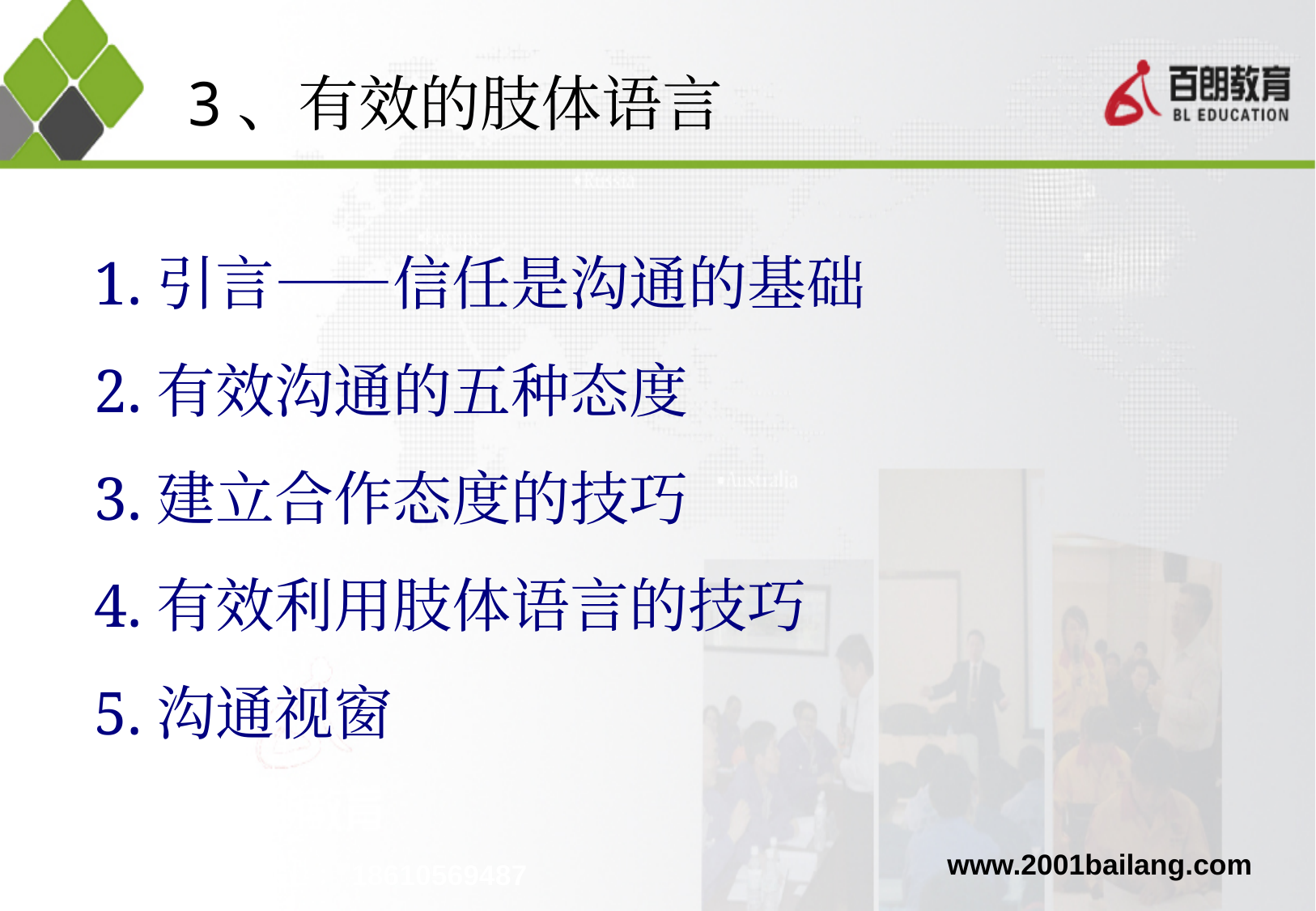

# 3、有效的肢体语言
1.引言——信任是沟通的基础
2.有效沟通的五种态度
3.建立合作态度的技巧
4.有效利用肢体语言的技巧
5.沟通视窗